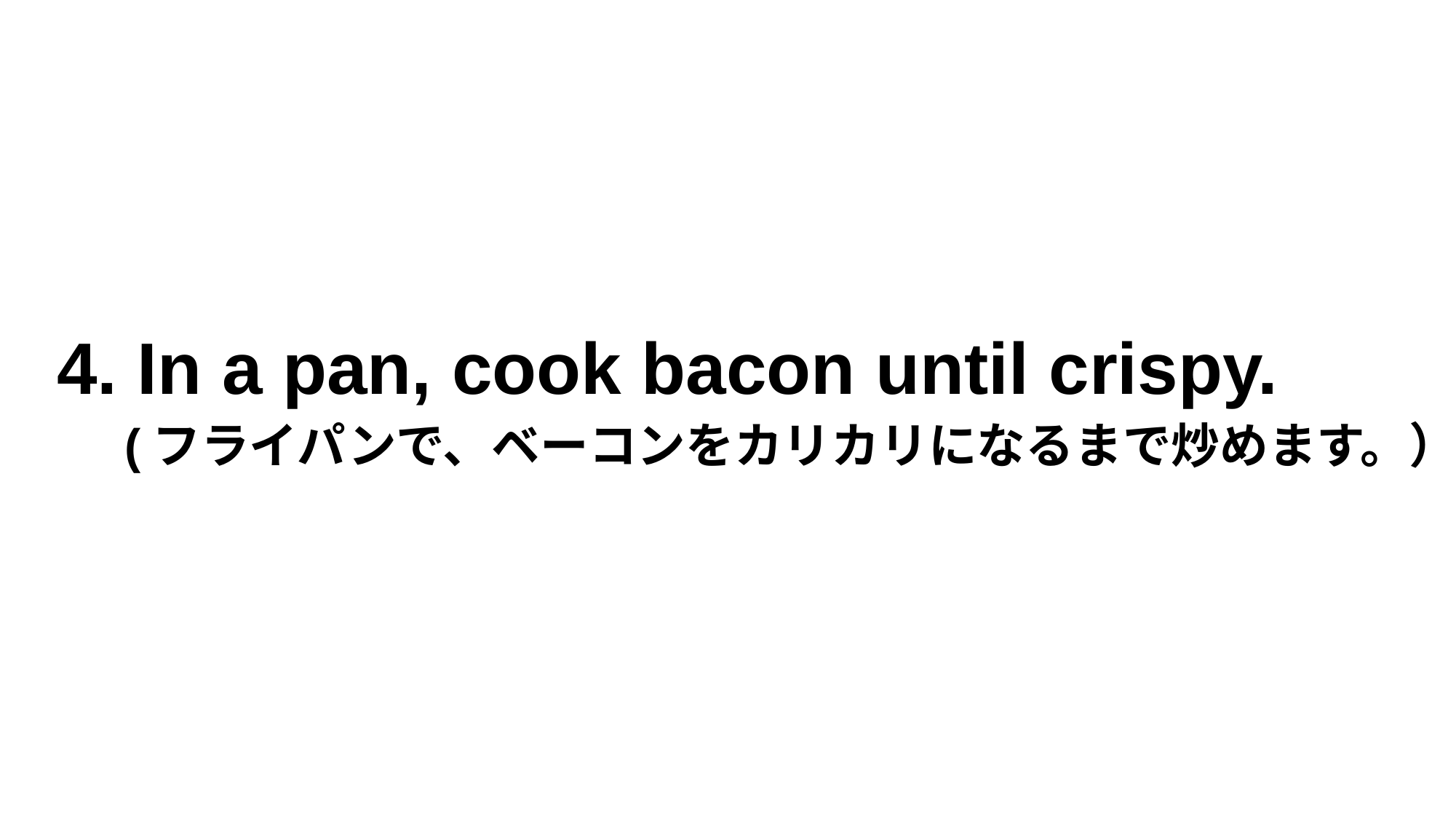

4. In a pan, cook bacon until crispy.
　(フライパンで、ベーコンをカリカリになるまで炒めます。）